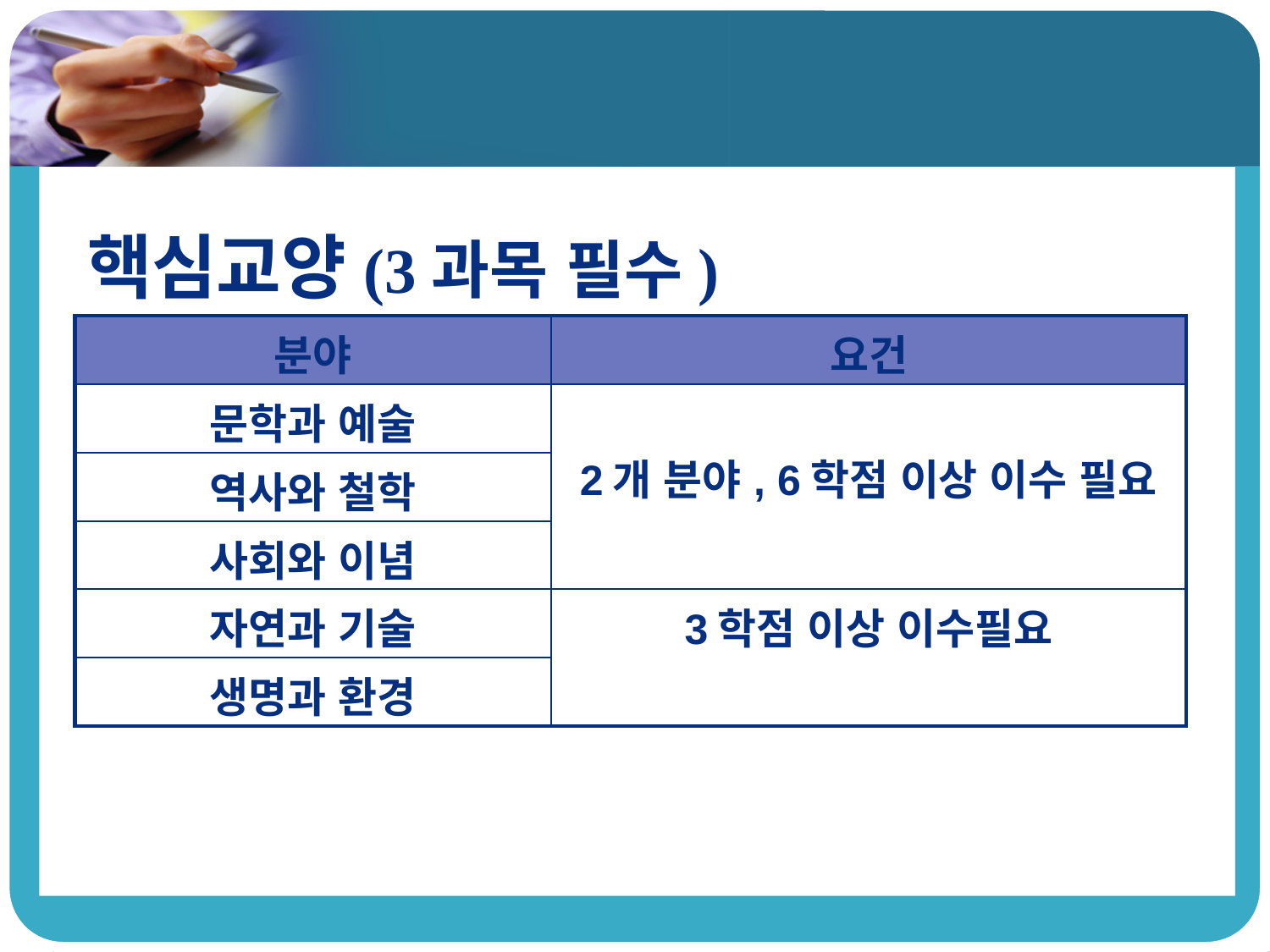

#
핵심교양(3과목 필수)

| 분야 | 요건 |
| --- | --- |
| 문학과 예술 | 2개 분야, 6학점 이상 이수 필요 |
| 역사와 철학 |  |
| 사회와 이념 |  |
| 자연과 기술 | 3학점 이상 이수필요 |
| 생명과 환경 |  |